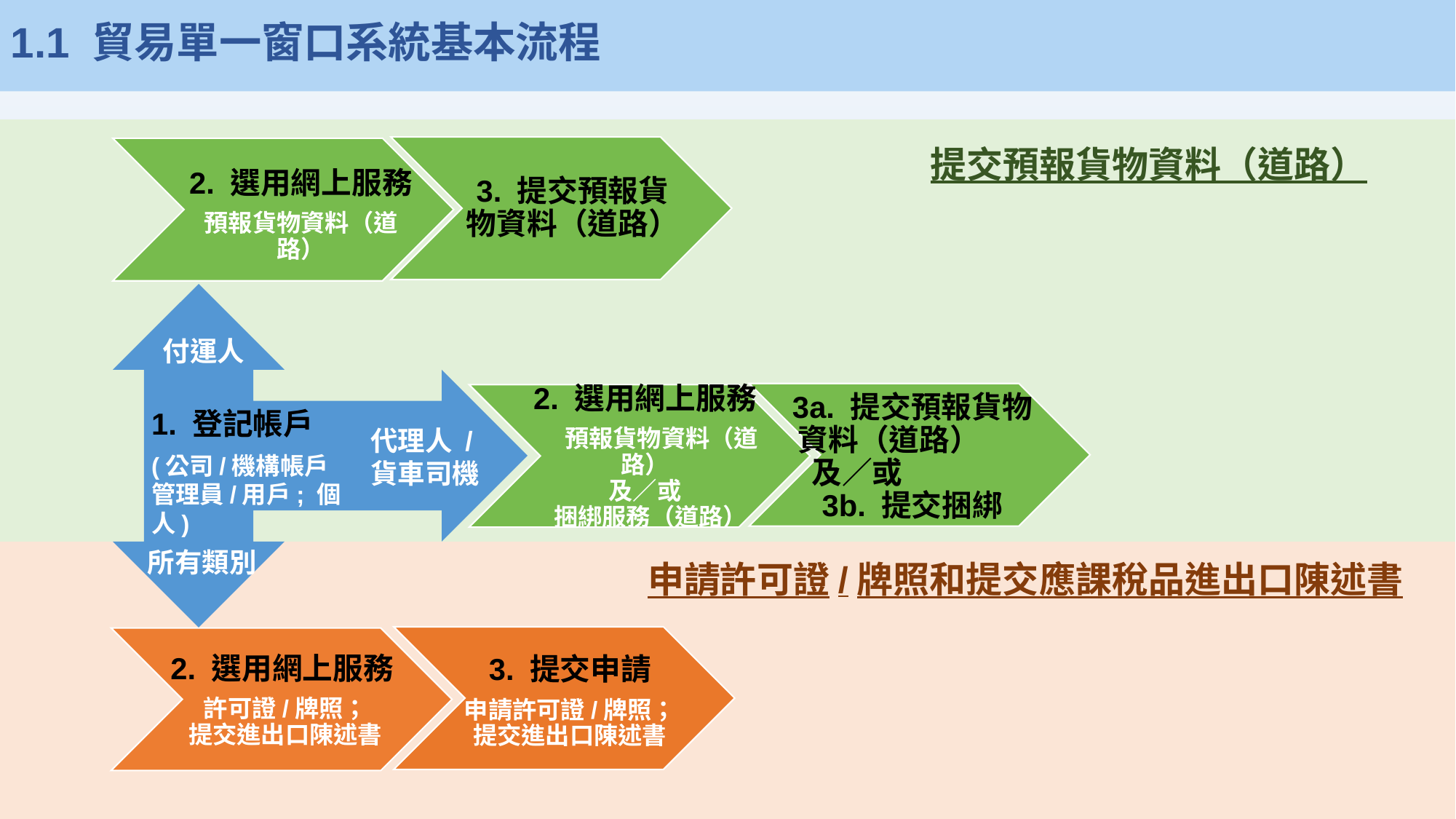

1.1 貿易單一窗口系統基本流程

提交預報貨物資料（道路）

3. 提交預報貨物資料（道路）

2. 選用網上服務
預報貨物資料（道路）

付運人

3a. 提交預報貨物資料（道路）        及／或                 3b. 提交捆綁

2. 選用網上服務
     預報貨物資料（道路）
及／或
 捆綁服務（道路）
1. 登記帳戶
(公司/機構帳戶
管理員/用戶; 個人)
代理人 /
貨車司機
所有類別

申請許可證/牌照和提交應課稅品進出口陳述書

3. 提交申請
申請許可證/牌照；
提交進出口陳述書

2. 選用網上服務
許可證/牌照；
提交進出口陳述書
4